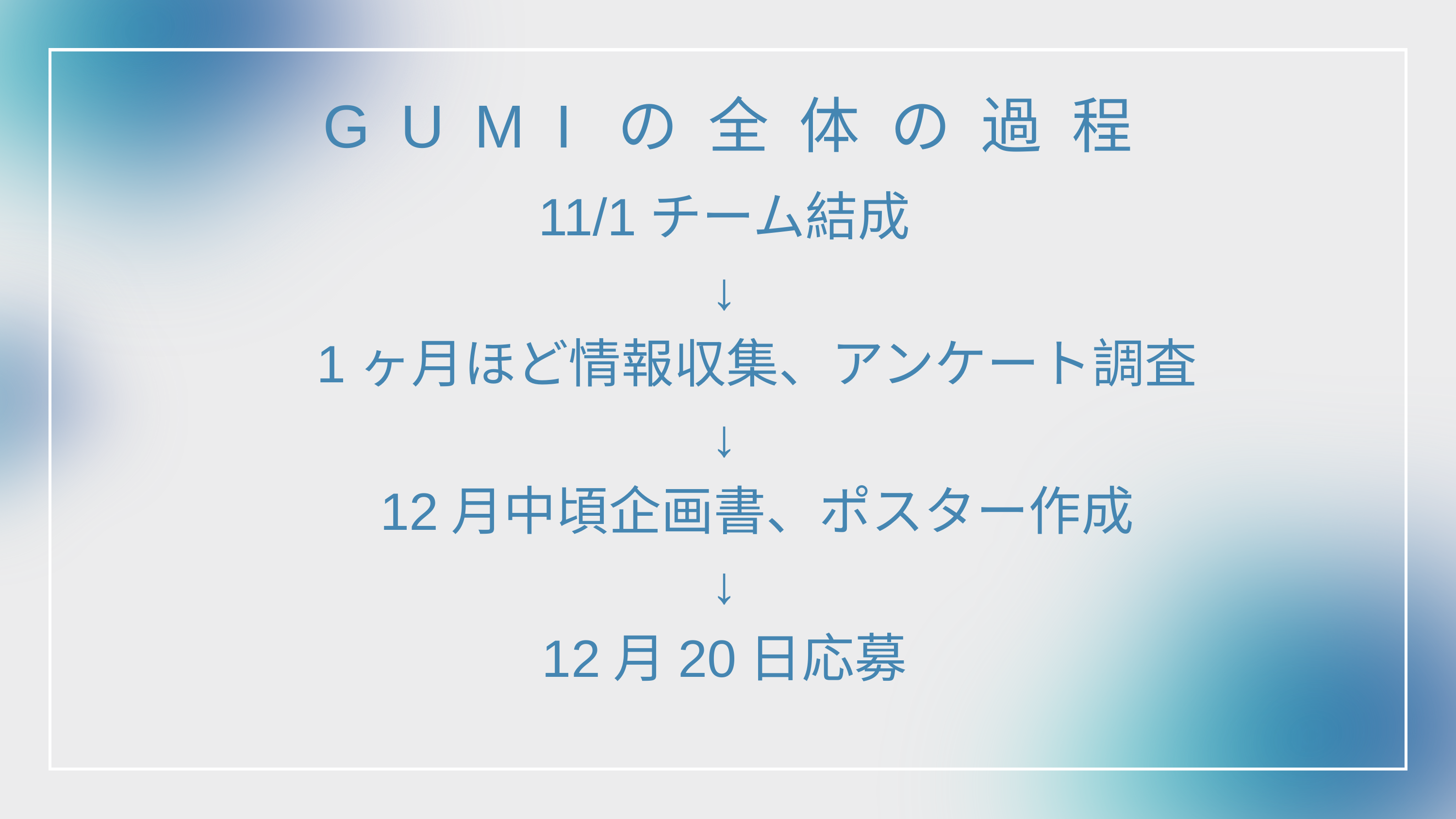

GUMIの全体の過程
11/1チーム結成
↓
　1ヶ月ほど情報収集、アンケート調査
↓
　12月中頃企画書、ポスター作成
↓
12月20日応募